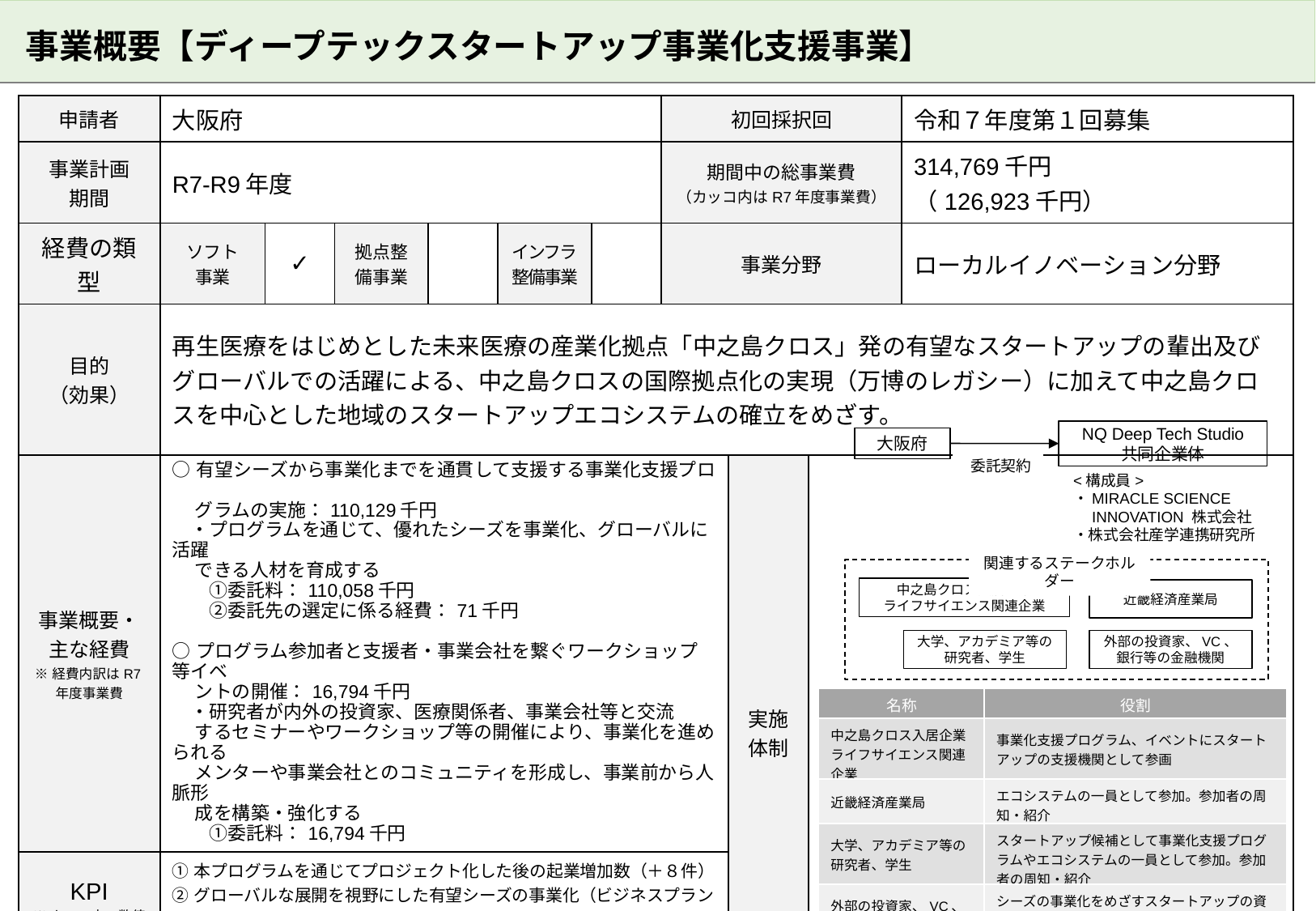

事業概要【ディープテックスタートアップ事業化支援事業】
| 申請者 | 大阪府 |  |  |  |  |  | 初回採択回 |  | 令和７年度第１回募集 | 令和７年度第１回募集 |
| --- | --- | --- | --- | --- | --- | --- | --- | --- | --- | --- |
| 事業計画 期間 | R7-R9年度 |  |  |  |  |  | 期間中の総事業費 （カッコ内はR7年度事業費） |  | 180,000千円（66,000千円） | 314,769千円 （126,923千円） |
| 経費の類型 | ソフト 事業 | ✓ | 拠点整備事業 |  | インフラ 整備事業 |  | 事業分野 |  | 観光分野 | ローカルイノベーション分野 |
| 目的 （効果） | 再生医療をはじめとした未来医療の産業化拠点「中之島クロス」発の有望なスタートアップの輩出及びグローバルでの活躍による、中之島クロスの国際拠点化の実現（万博のレガシー）に加えて中之島クロスを中心とした地域のスタートアップエコシステムの確立をめざす。 |  |  |  |  |  |  |  |  |  |
| 事業概要・ 主な経費 ※経費内訳はR7年度事業費 | ○有望シーズから事業化までを通貫して支援する事業化支援プロ　 　 グラムの実施：110,129千円 　・プログラムを通じて、優れたシーズを事業化、グローバルに活躍 　 できる人材を育成する 　　①委託料：110,058千円 　　②委託先の選定に係る経費：71千円 ○プログラム参加者と支援者・事業会社を繋ぐワークショップ等イベ 　 ントの開催：16,794千円 　・研究者が内外の投資家、医療関係者、事業会社等と交流 　 するセミナーやワークショップ等の開催により、事業化を進められる 　 メンターや事業会社とのコミュニティを形成し、事業前から人脈形 　 成を構築・強化する 　　①委託料：16,794千円 |  |  |  |  |  |  | 実施 体制 |  |  |
| KPI ※カッコ内の数値は最終事業年度までの「KPI増加分の累計」の目標値 | ①本プログラムを通じてプロジェクト化した後の起業増加数（＋８件） ②グローバルな展開を視野にした有望シーズの事業化（ビジネスプランの作成）（＋18回） ③事業を通じたコミュニティへの参加者数（＋300者） ④事業化支援プログラムへの参加者数（＋600者） ⑤ワークショップ等イベントへの合計参加者数(＋600者) |  |  |  |  |  |  | KPI ※カッコ内の数値は最終事業年度までの「KPI増加分の累計」の目標値 | ①本プログラムを通じてプロジェクト化した後の起業増加数（＋８件） ②グローバルな展開を視野にした有望シーズの事業化（ビジネスプランの作成）（＋18回） ③事業を通じたコミュニティへの参加者数（＋300者） ④事業化支援プログラムへの参加者数（＋600者） ⑤ワークショップ等イベントへの合計参加者数(＋600者) |  |
NQ Deep Tech Studio 共同企業体
大阪府
委託契約
<構成員>
・MIRACLE SCIENCE
　INNOVATION 株式会社
・株式会社産学連携研究所
関連するステークホルダー

中之島クロス入居企業
ライフサイエンス関連企業
近畿経済産業局
大学、アカデミア等の
研究者、学生
外部の投資家、VC、銀行等の金融機関
| 名称 | 役割 |
| --- | --- |
| 中之島クロス入居企業 ライフサイエンス関連企業 | 事業化支援プログラム、イベントにスタートアップの支援機関として参画 |
| 近畿経済産業局 | エコシステムの一員として参加。参加者の周知・紹介 |
| 大学、アカデミア等の 研究者、学生 | スタートアップ候補として事業化支援プログラムやエコシステムの一員として参加。参加者の周知・紹介 |
| 外部の投資家、VC、 銀行等の金融機関 | シーズの事業化をめざすスタートアップの資金調達先候補として参画。起業志望者伴走支援、資金援助 |